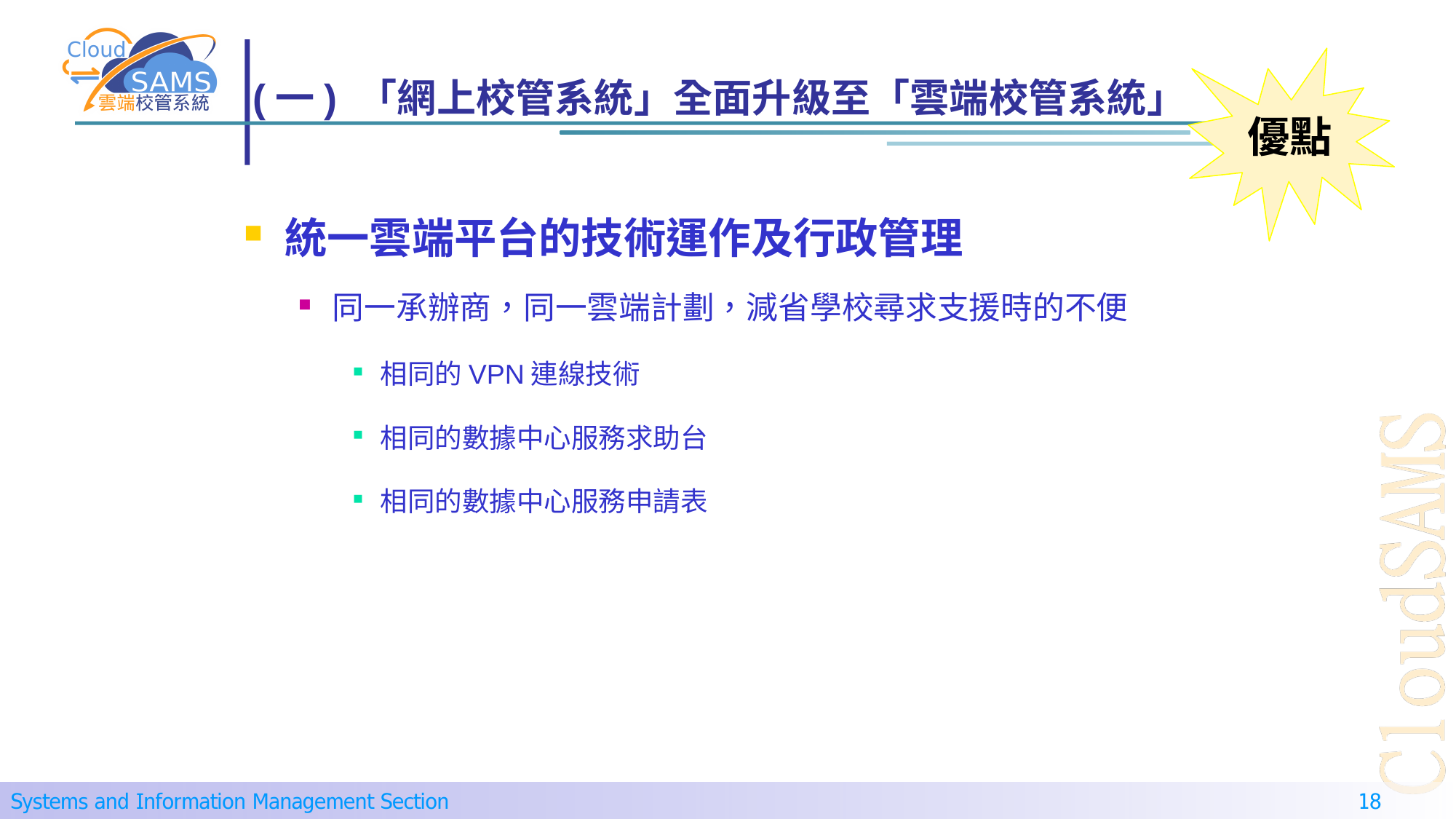

# (一) 「網上校管系統」全面升級至「雲端校管系統」
優點
統一雲端平台的技術運作及行政管理
同一承辦商，同一雲端計劃，減省學校尋求支援時的不便
相同的VPN連線技術
相同的數據中心服務求助台
相同的數據中心服務申請表